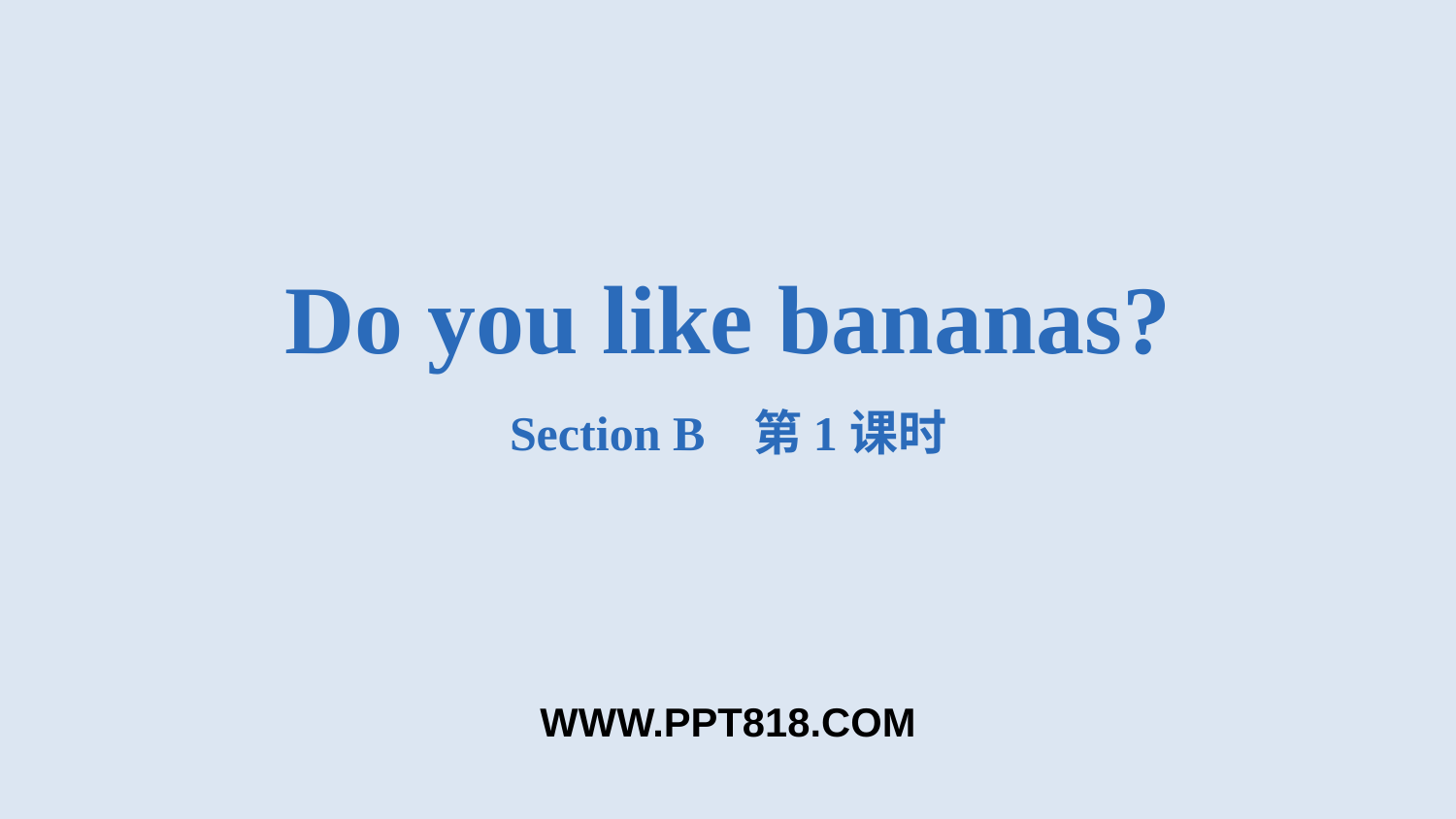

Do you like bananas?
Section B   第1课时
WWW.PPT818.COM